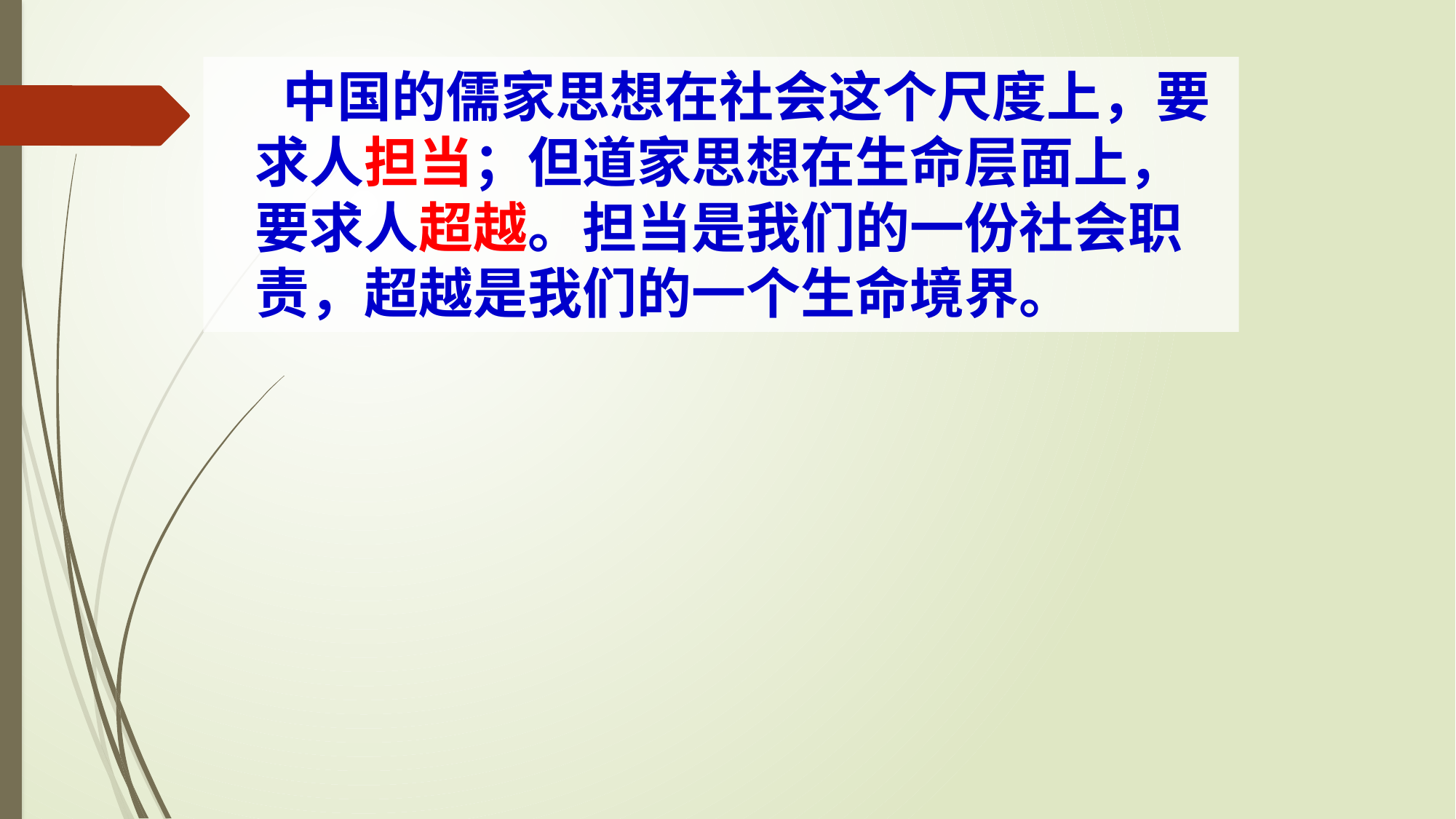

中国的儒家思想在社会这个尺度上，要求人担当；但道家思想在生命层面上，要求人超越。担当是我们的一份社会职责，超越是我们的一个生命境界。